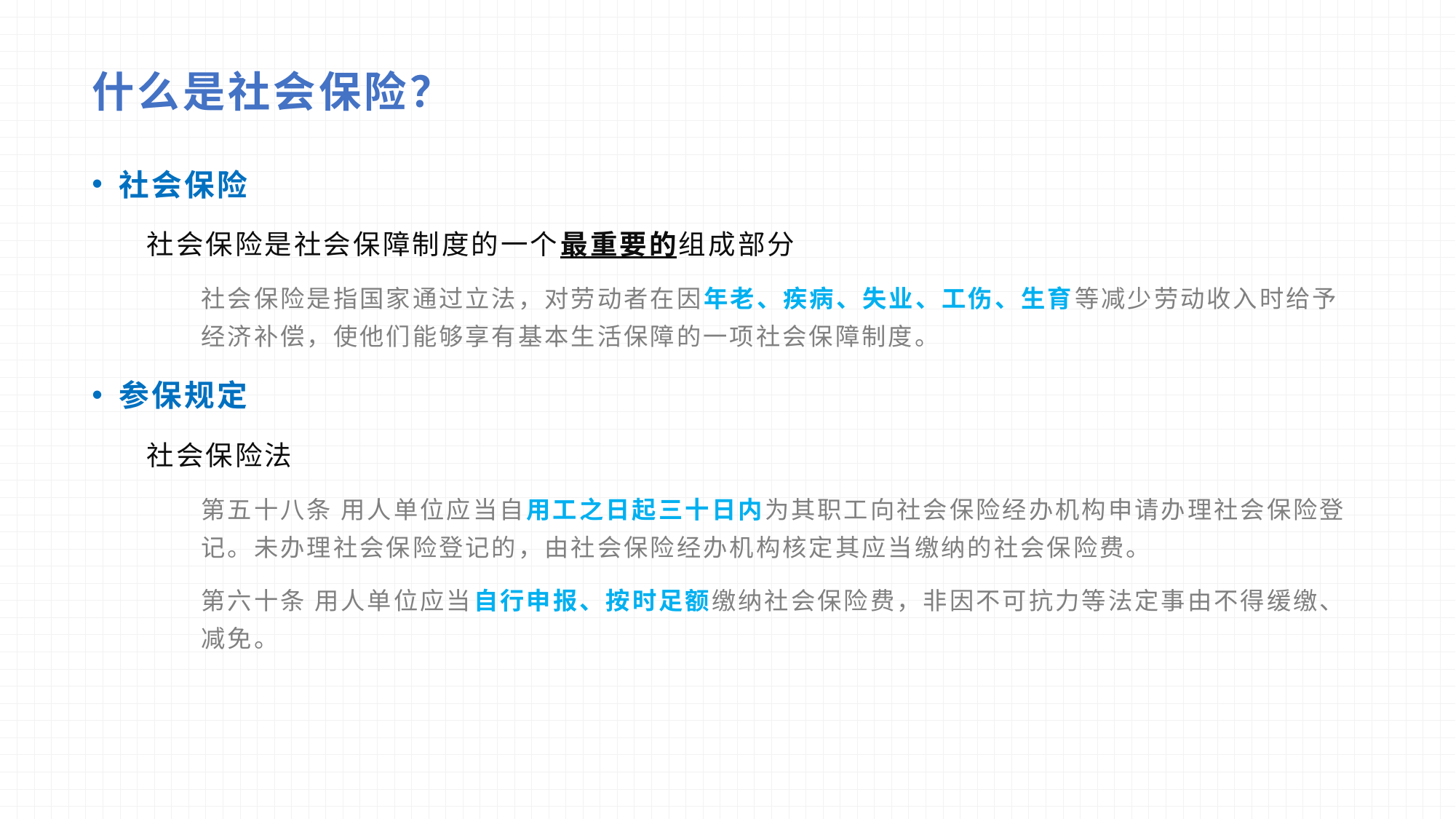

# 什么是社会保险？
社会保险
社会保险是社会保障制度的一个最重要的组成部分
社会保险是指国家通过立法，对劳动者在因年老、疾病、失业、工伤、生育等减少劳动收入时给予经济补偿，使他们能够享有基本生活保障的一项社会保障制度。
参保规定
社会保险法
第五十八条 用人单位应当自用工之日起三十日内为其职工向社会保险经办机构申请办理社会保险登记。未办理社会保险登记的，由社会保险经办机构核定其应当缴纳的社会保险费。
第六十条 用人单位应当自行申报、按时足额缴纳社会保险费，非因不可抗力等法定事由不得缓缴、减免。
3